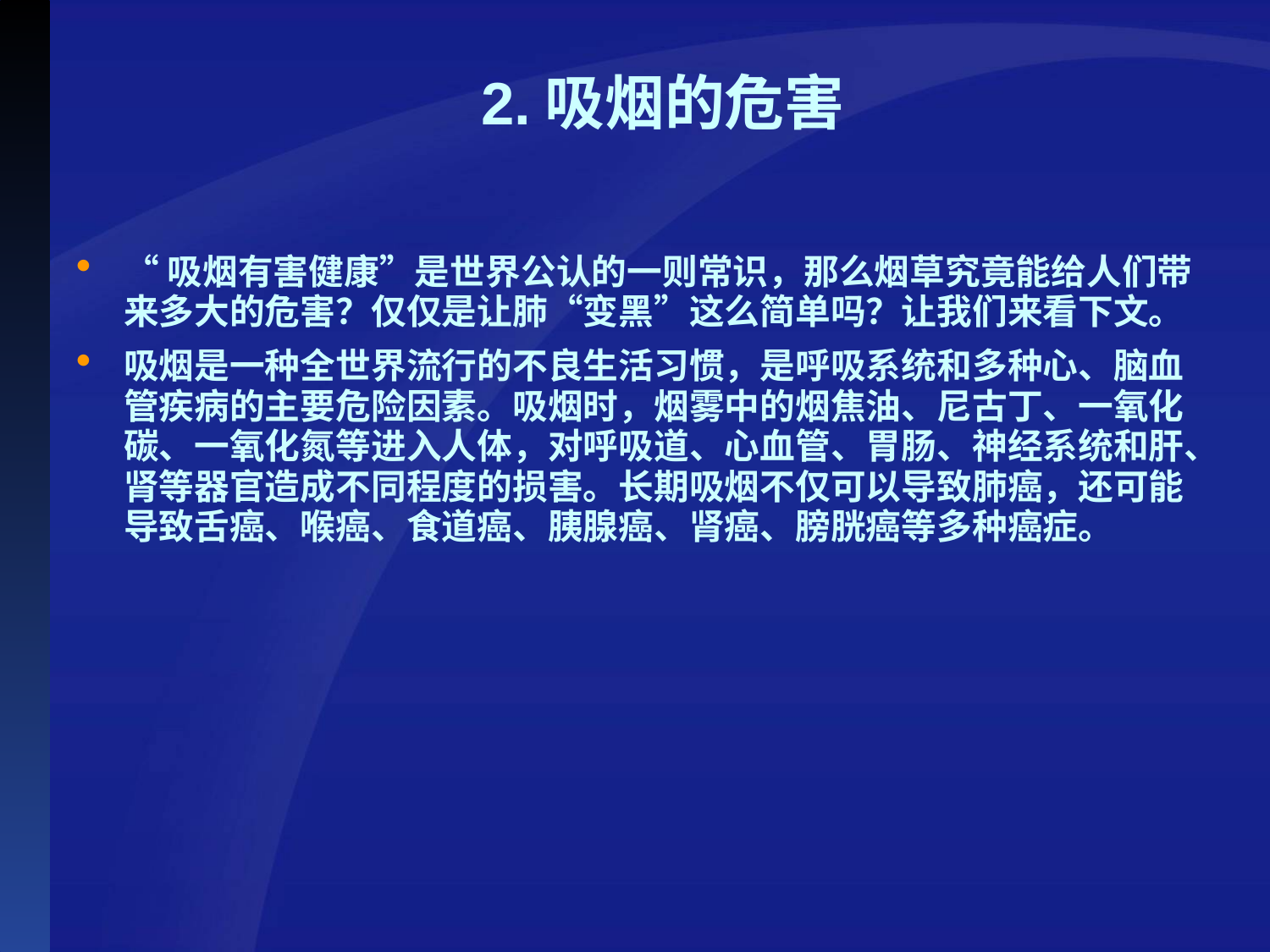

# 2.吸烟的危害
“吸烟有害健康”是世界公认的一则常识，那么烟草究竟能给人们带来多大的危害？仅仅是让肺“变黑”这么简单吗？让我们来看下文。
吸烟是一种全世界流行的不良生活习惯，是呼吸系统和多种心、脑血管疾病的主要危险因素。吸烟时，烟雾中的烟焦油、尼古丁、一氧化碳、一氧化氮等进入人体，对呼吸道、心血管、胃肠、神经系统和肝、肾等器官造成不同程度的损害。长期吸烟不仅可以导致肺癌，还可能导致舌癌、喉癌、食道癌、胰腺癌、肾癌、膀胱癌等多种癌症。